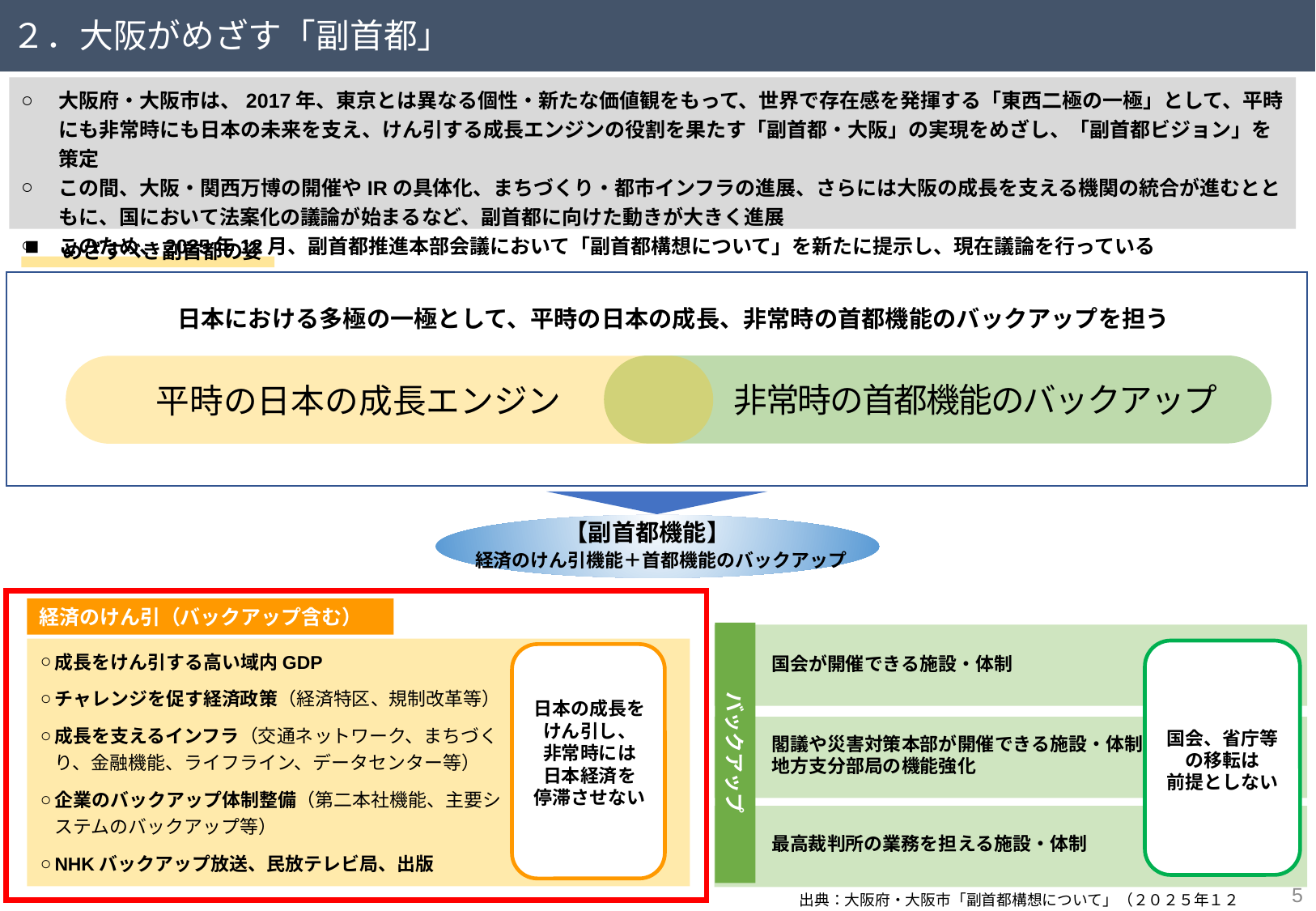

２．大阪がめざす「副首都」
大阪府・大阪市は、2017年、東京とは異なる個性・新たな価値観をもって、世界で存在感を発揮する「東西二極の一極」として、平時にも非常時にも日本の未来を支え、けん引する成長エンジンの役割を果たす「副首都・大阪」の実現をめざし、「副首都ビジョン」を策定
この間、大阪・関西万博の開催やIRの具体化、まちづくり・都市インフラの進展、さらには大阪の成長を支える機関の統合が進むとともに、国において法案化の議論が始まるなど、副首都に向けた動きが大きく進展
このため、2025年12月、副首都推進本部会議において「副首都構想について」を新たに提示し、現在議論を行っている
めざすべき副首都の姿
日本における多極の一極として、平時の日本の成長、非常時の首都機能のバックアップを担う

非常時の首都機能のバックアップ
平時の日本の成長エンジン

【副首都機能】

経済のけん引機能＋首都機能のバックアップ

経済のけん引（バックアップ含む）
バックアップ

成長をけん引する高い域内GDP
チャレンジを促す経済政策（経済特区、規制改革等）
成長を支えるインフラ（交通ネットワーク、まちづくり、金融機能、ライフライン、データセンター等）
企業のバックアップ体制整備（第二本社機能、主要システムのバックアップ等）
NHKバックアップ放送、民放テレビ局、出版

国会、省庁等の移転は
前提としない

国会が開催できる施設・体制
日本の成長を
けん引し、
非常時には
日本経済を
停滞させない

閣議や災害対策本部が開催できる施設・体制
地方支分部局の機能強化

最高裁判所の業務を担える施設・体制
5
出典：大阪府・大阪市「副首都構想について」（２０２５年１２月）より作成